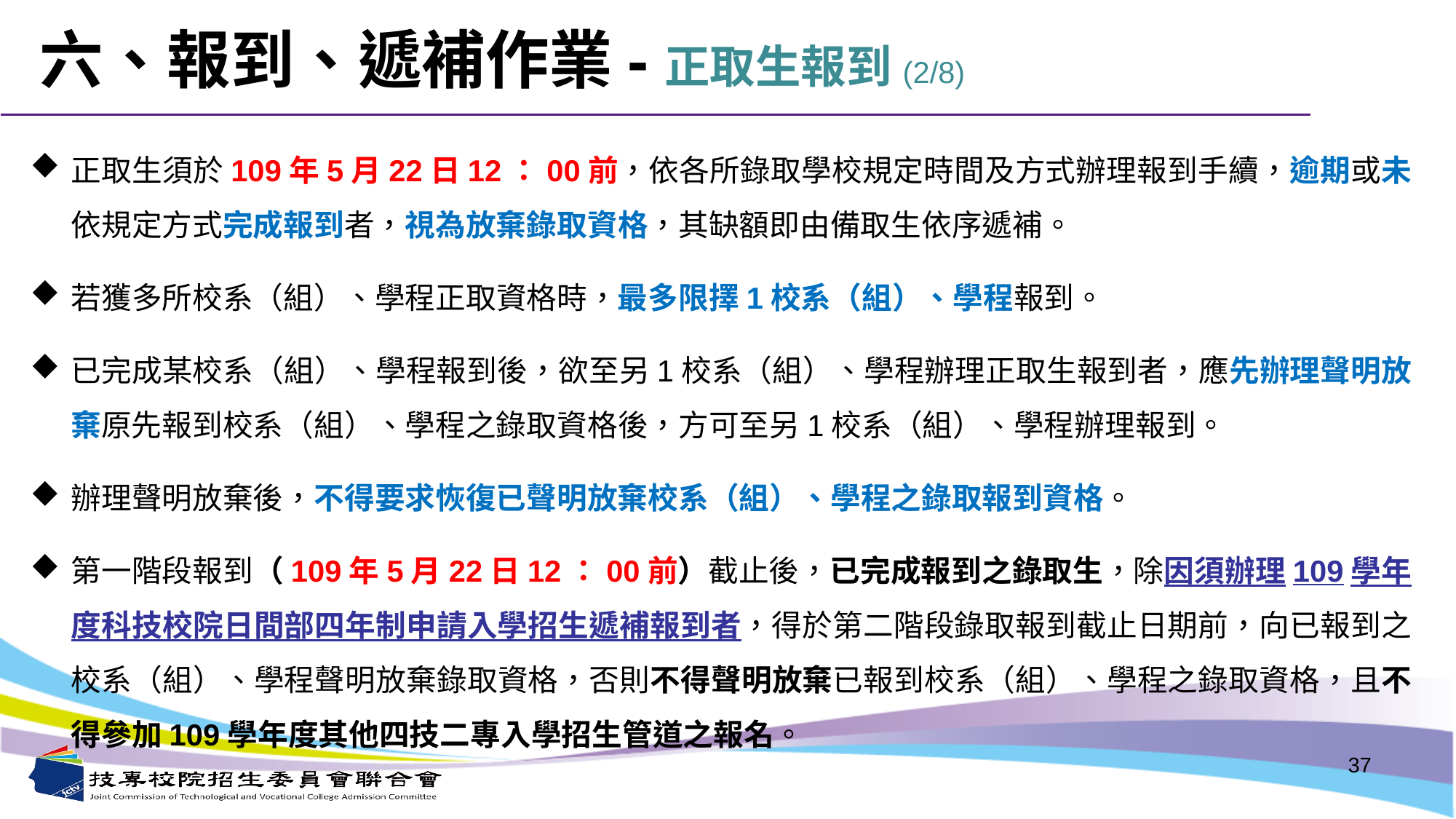

六、報到、遞補作業-正取生報到(2/8)
正取生須於109年5月22日12：00前，依各所錄取學校規定時間及方式辦理報到手續，逾期或未依規定方式完成報到者，視為放棄錄取資格，其缺額即由備取生依序遞補。
若獲多所校系（組）、學程正取資格時，最多限擇1校系（組）、學程報到。
已完成某校系（組）、學程報到後，欲至另1校系（組）、學程辦理正取生報到者，應先辦理聲明放棄原先報到校系（組）、學程之錄取資格後，方可至另1校系（組）、學程辦理報到。
辦理聲明放棄後，不得要求恢復已聲明放棄校系（組）、學程之錄取報到資格。
第一階段報到（109年5月22日12：00前）截止後，已完成報到之錄取生，除因須辦理109學年度科技校院日間部四年制申請入學招生遞補報到者，得於第二階段錄取報到截止日期前，向已報到之校系（組）、學程聲明放棄錄取資格，否則不得聲明放棄已報到校系（組）、學程之錄取資格，且不得參加109學年度其他四技二專入學招生管道之報名。
37